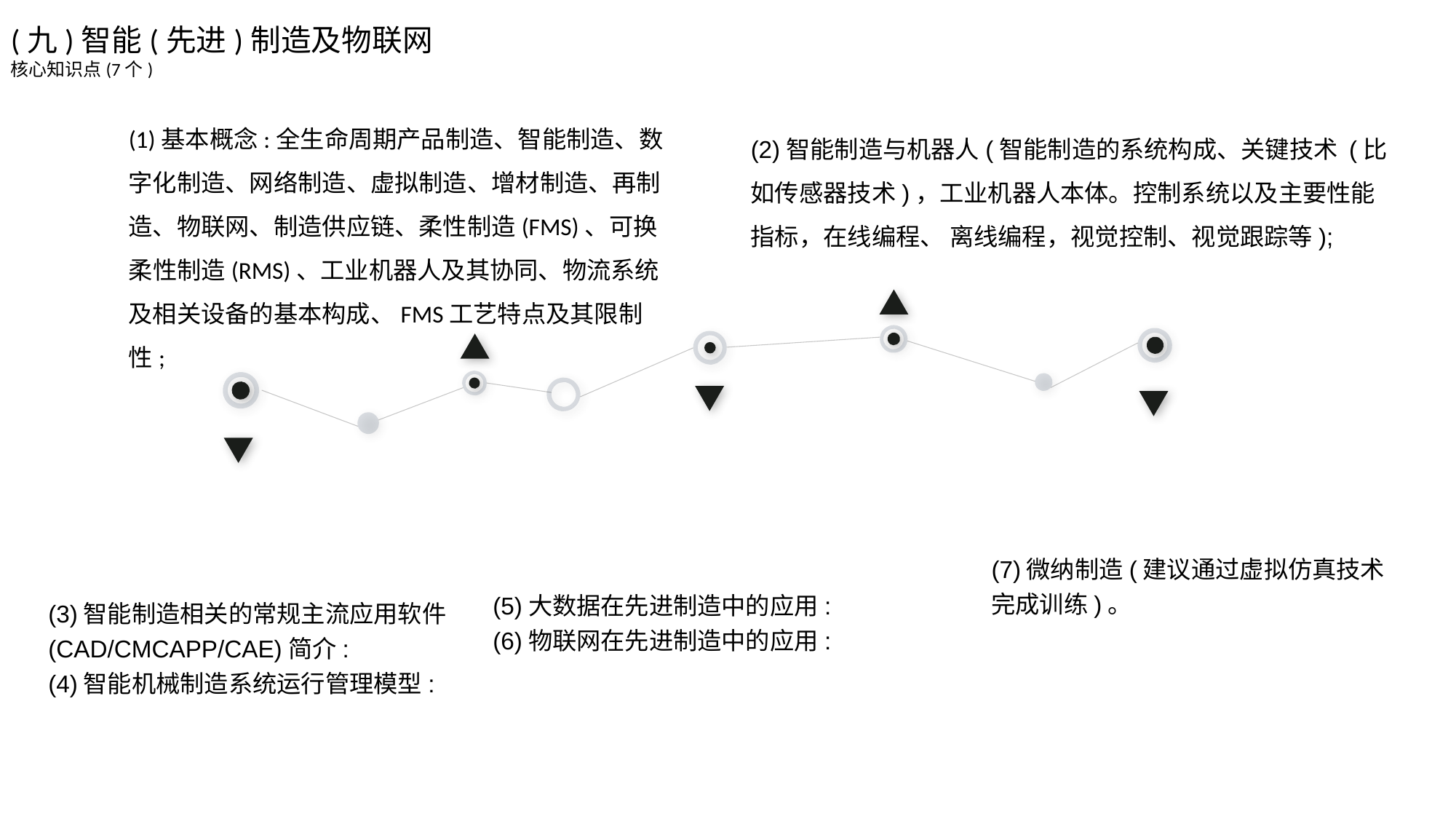

(2)智能制造与机器人(智能制造的系统构成、关键技术 (比如传感器技术)，工业机器人本体。控制系统以及主要性能指标，在线编程、 离线编程，视觉控制、视觉跟踪等);
(九)智能(先进)制造及物联网
核心知识点(7个)
(1)基本概念:全生命周期产品制造、智能制造、数字化制造、网络制造、虚拟制造、增材制造、再制造、物联网、制造供应链、柔性制造(FMS)、可换柔性制造(RMS)、工业机器人及其协同、物流系统及相关设备的基本构成、FMS工艺特点及其限制性;

(5)大数据在先进制造中的应用:
(6)物联网在先进制造中的应用:

(7)微纳制造(建议通过虚拟仿真技术完成训练)。

(3)智能制造相关的常规主流应用软件(CAD/CMCAPP/CAE)简介:
(4)智能机械制造系统运行管理模型: